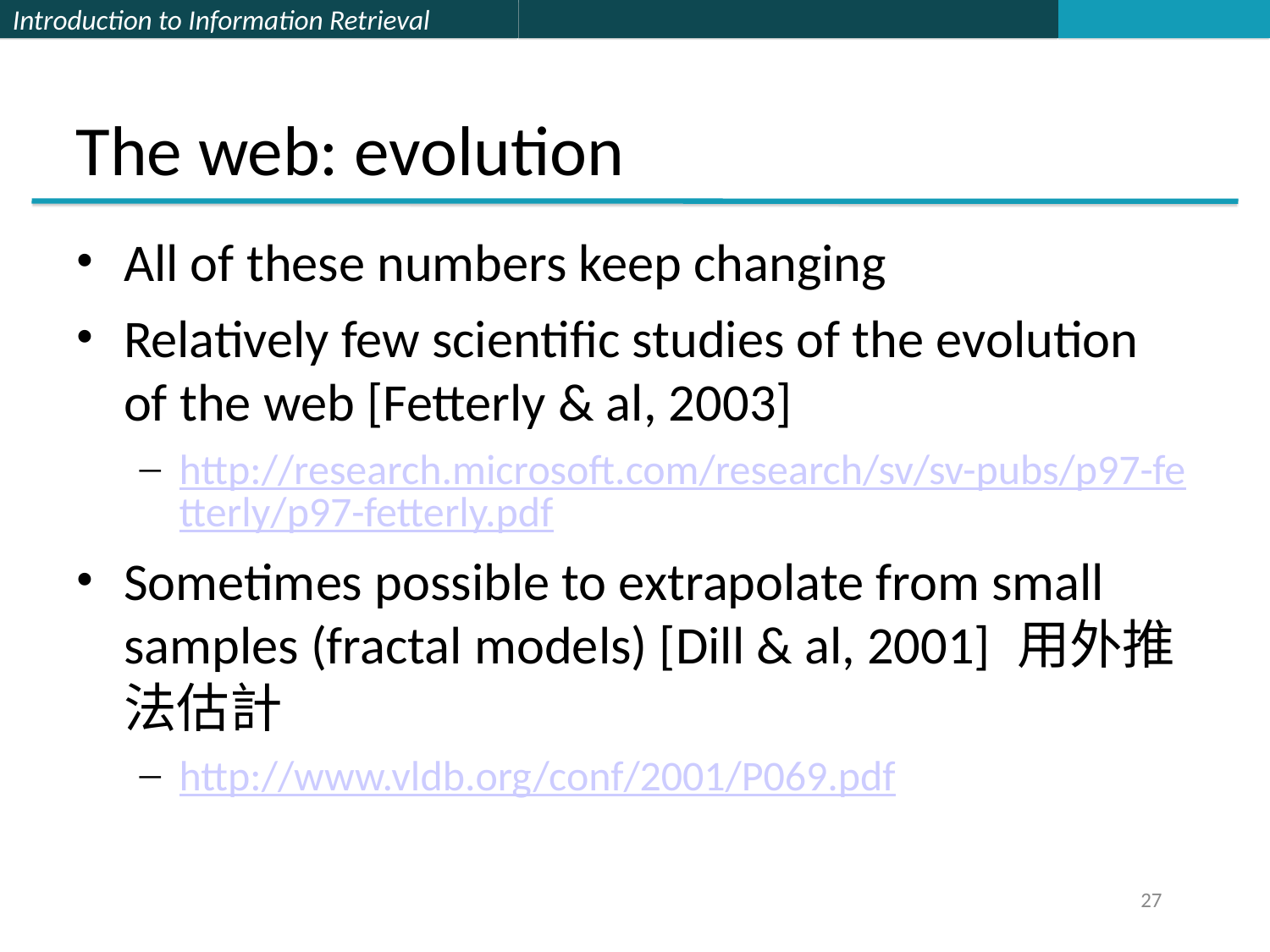

# The web: evolution
All of these numbers keep changing
Relatively few scientific studies of the evolution of the web [Fetterly & al, 2003]
http://research.microsoft.com/research/sv/sv-pubs/p97-fetterly/p97-fetterly.pdf
Sometimes possible to extrapolate from small samples (fractal models) [Dill & al, 2001] 用外推法估計
http://www.vldb.org/conf/2001/P069.pdf
27